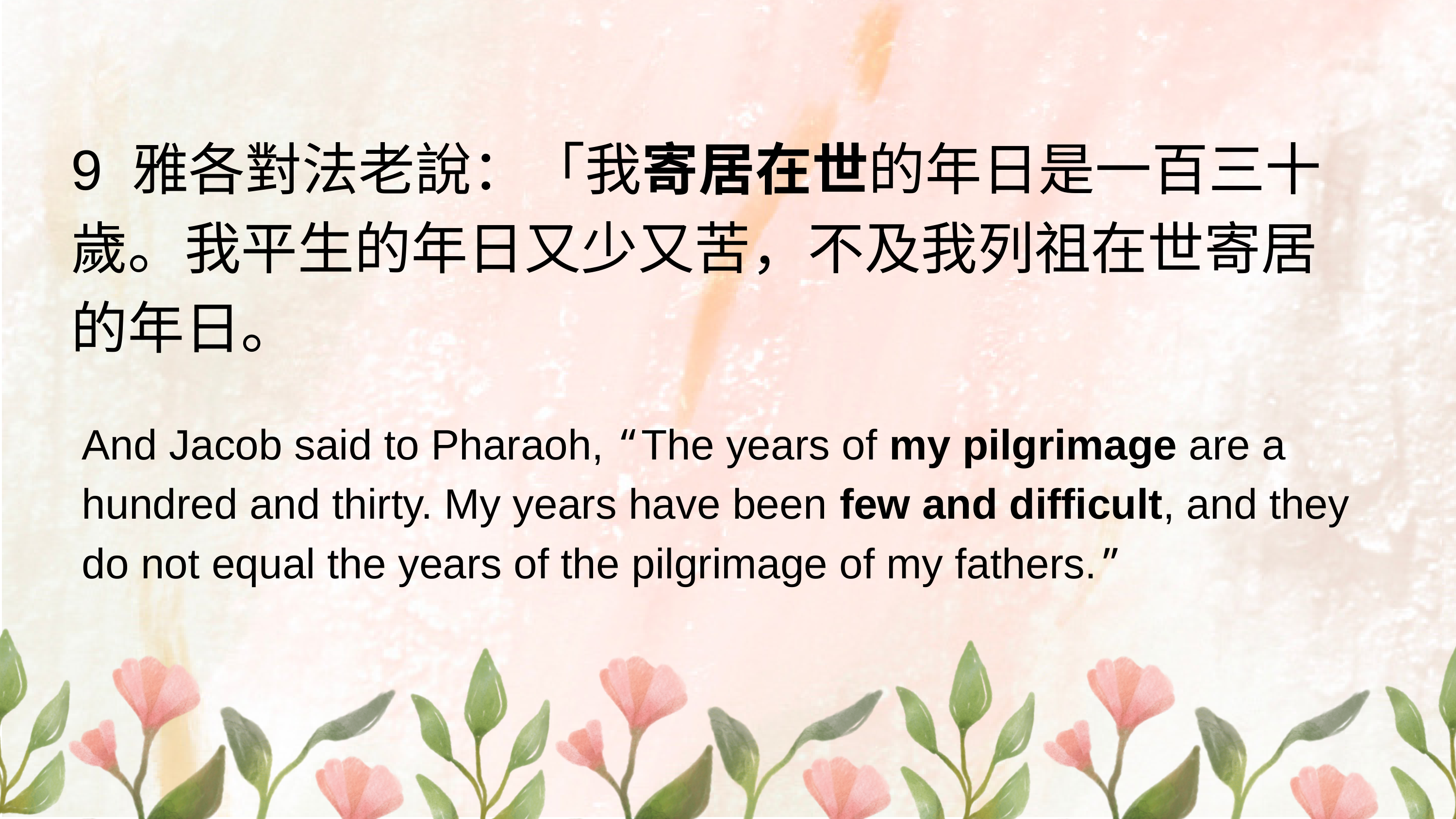

9 雅各對法老說：「我寄居在世的年日是一百三十歲。我平生的年日又少又苦，不及我列祖在世寄居的年日。

And Jacob said to Pharaoh, “The years of my pilgrimage are a hundred and thirty. My years have been few and difficult, and they do not equal the years of the pilgrimage of my fathers.”